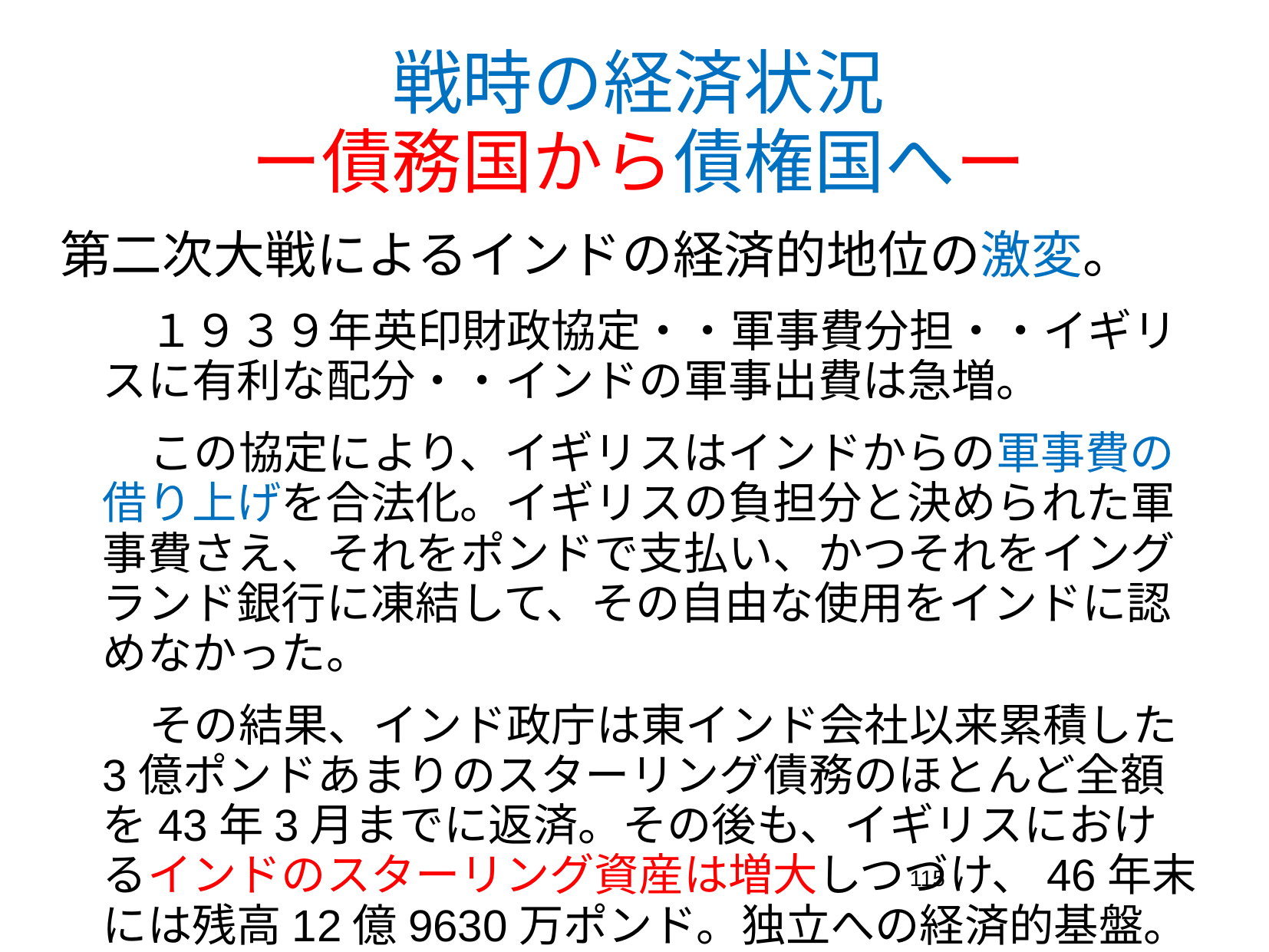

# 戦時の経済状況 ー債務国から債権国へー
第二次大戦によるインドの経済的地位の激変。
　　１９３９年英印財政協定・・軍事費分担・・イギリスに有利な配分・・インドの軍事出費は急増。
　　この協定により、イギリスはインドからの軍事費の借り上げを合法化。イギリスの負担分と決められた軍事費さえ、それをポンドで支払い、かつそれをイングランド銀行に凍結して、その自由な使用をインドに認めなかった。
　　その結果、インド政庁は東インド会社以来累積した3億ポンドあまりのスターリング債務のほとんど全額を43年3月までに返済。その後も、イギリスにおけるインドのスターリング資産は増大しつづけ、46年末には残高12億9630万ポンド。独立への経済的基盤。

115